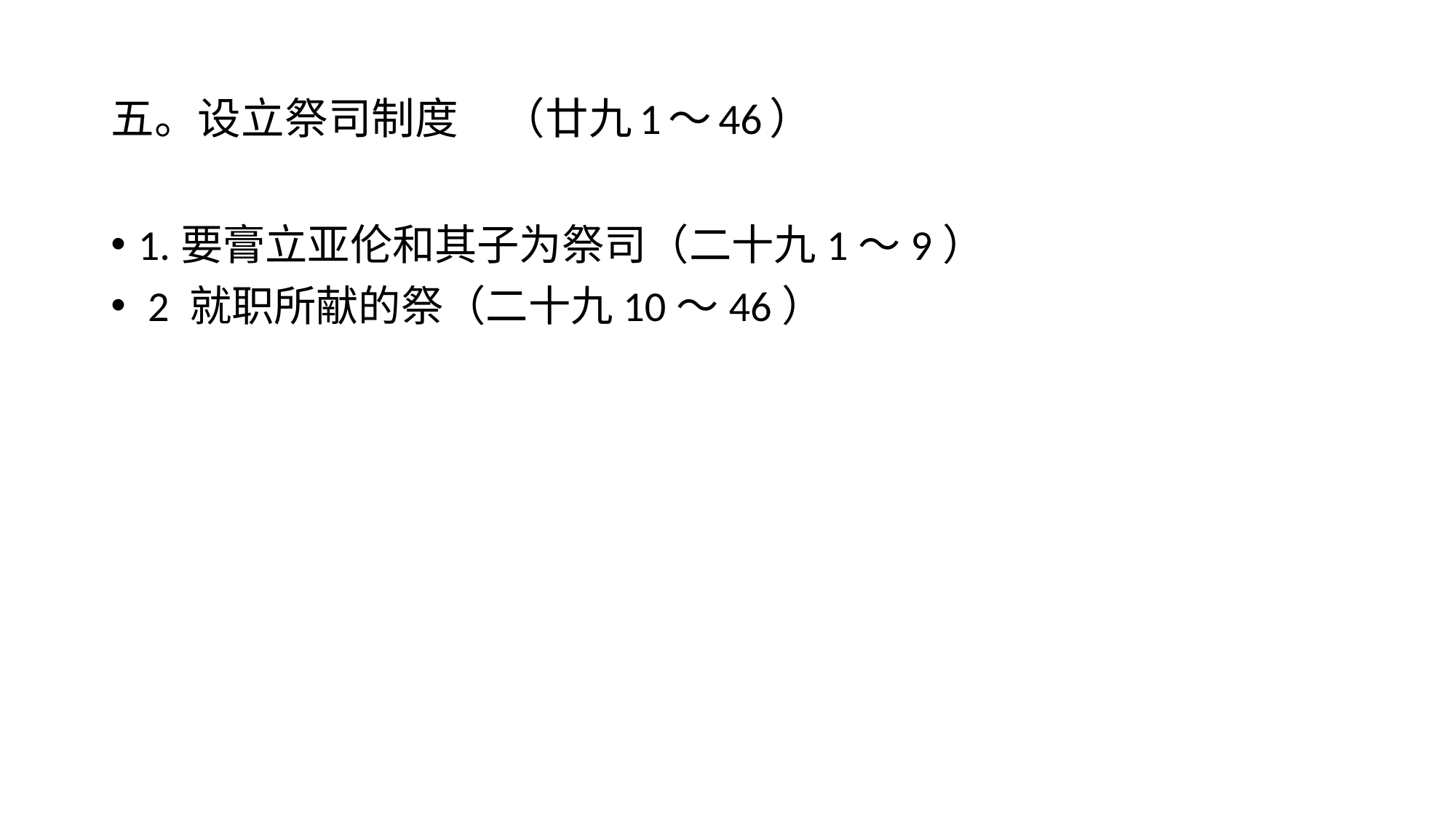

# 五。设立祭司制度　（廿九1～46）
1.要膏立亚伦和其子为祭司（二十九1～9）
 2 就职所献的祭（二十九10～46）